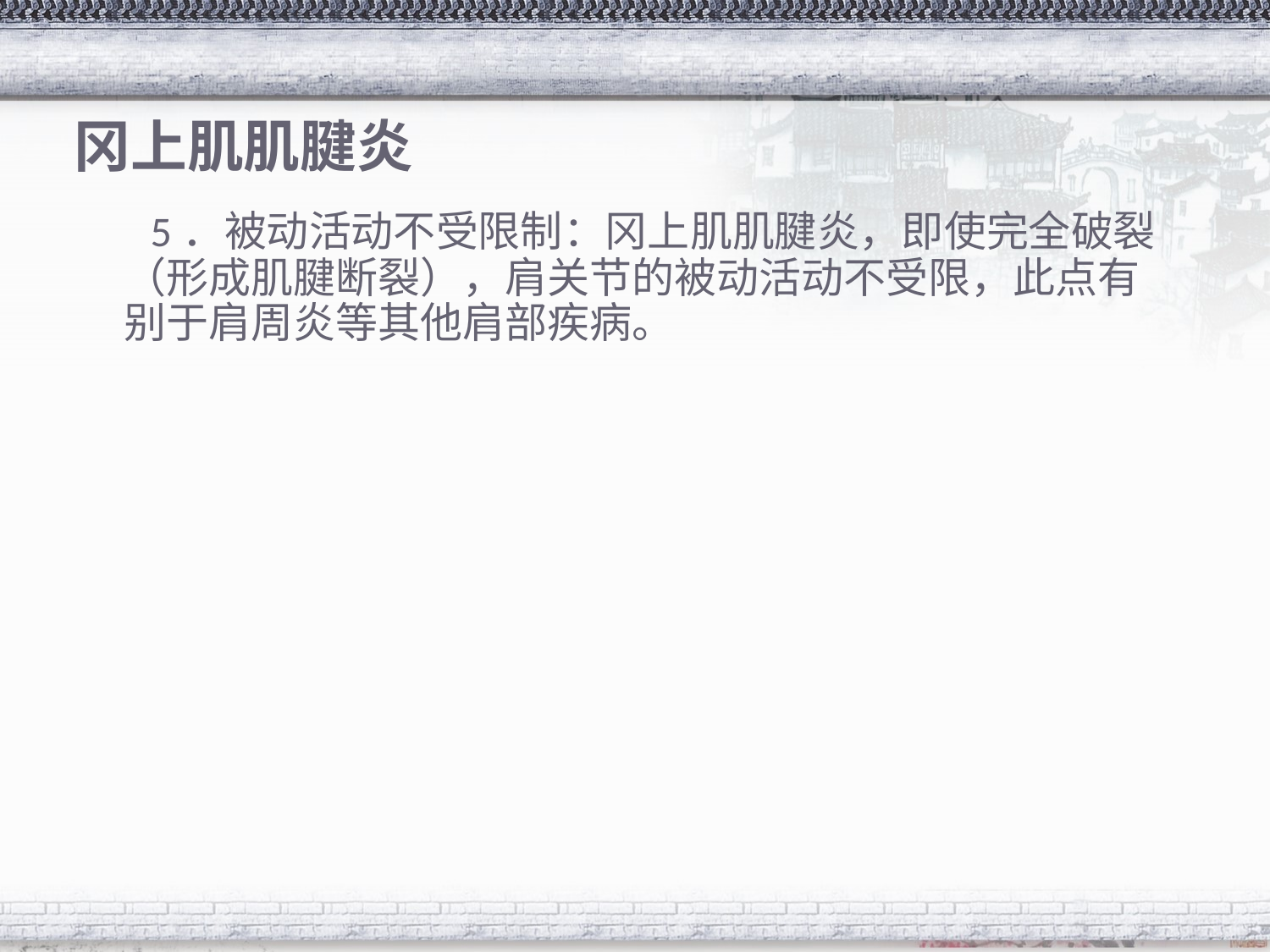

# 冈上肌肌腱炎
        5．被动活动不受限制：冈上肌肌腱炎，即使完全破裂（形成肌腱断裂），肩关节的被动活动不受限，此点有别于肩周炎等其他肩部疾病。